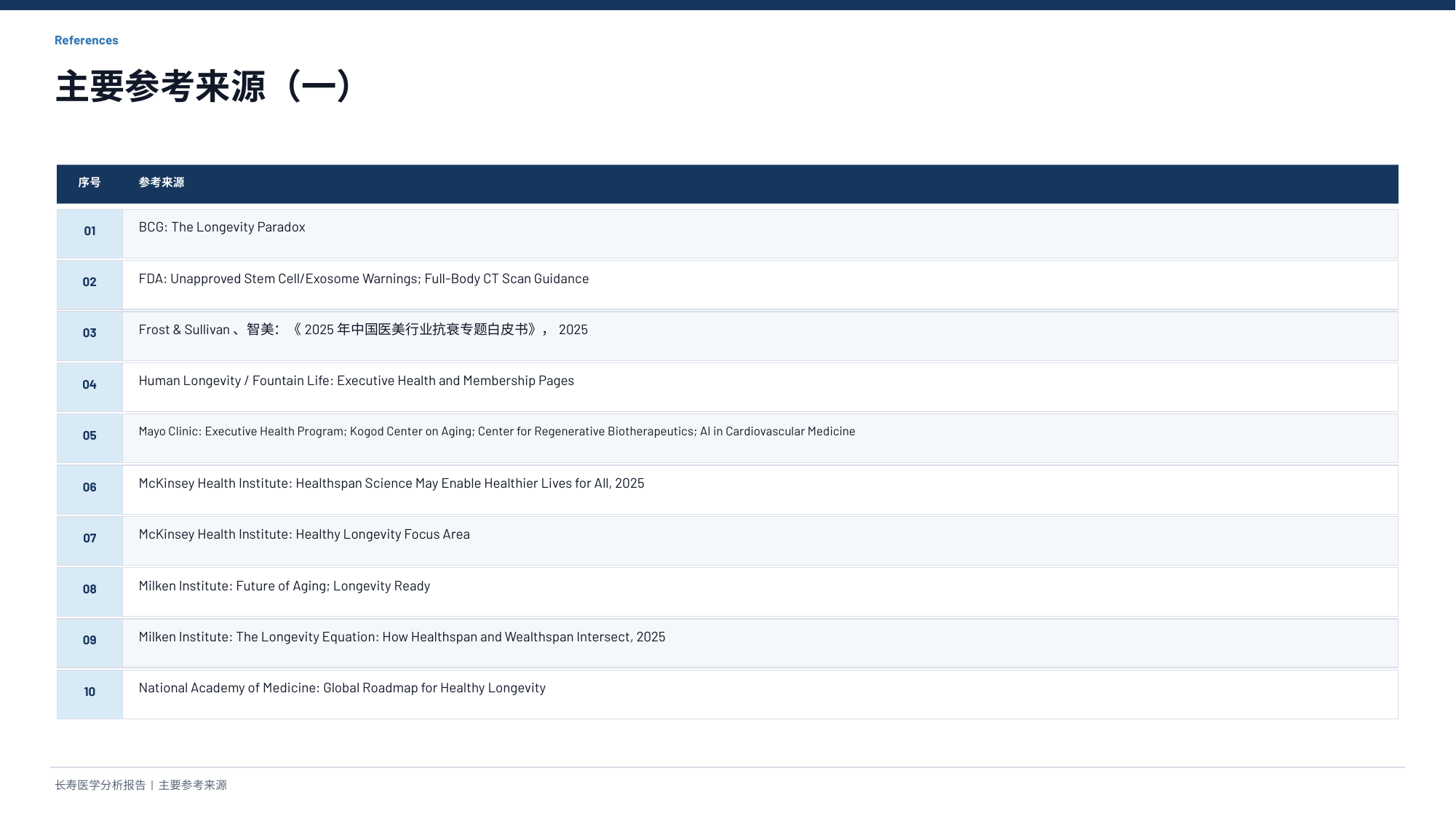

References
主要参考来源（一）

序号
参考来源

BCG: The Longevity Paradox
01

FDA: Unapproved Stem Cell/Exosome Warnings; Full-Body CT Scan Guidance
02

Frost & Sullivan、智美：《2025年中国医美行业抗衰专题白皮书》，2025
03

Human Longevity / Fountain Life: Executive Health and Membership Pages
04

Mayo Clinic: Executive Health Program; Kogod Center on Aging; Center for Regenerative Biotherapeutics; AI in Cardiovascular Medicine
05

McKinsey Health Institute: Healthspan Science May Enable Healthier Lives for All, 2025
06

McKinsey Health Institute: Healthy Longevity Focus Area
07

Milken Institute: Future of Aging; Longevity Ready
08

Milken Institute: The Longevity Equation: How Healthspan and Wealthspan Intersect, 2025
09

National Academy of Medicine: Global Roadmap for Healthy Longevity
10

长寿医学分析报告 | 主要参考来源